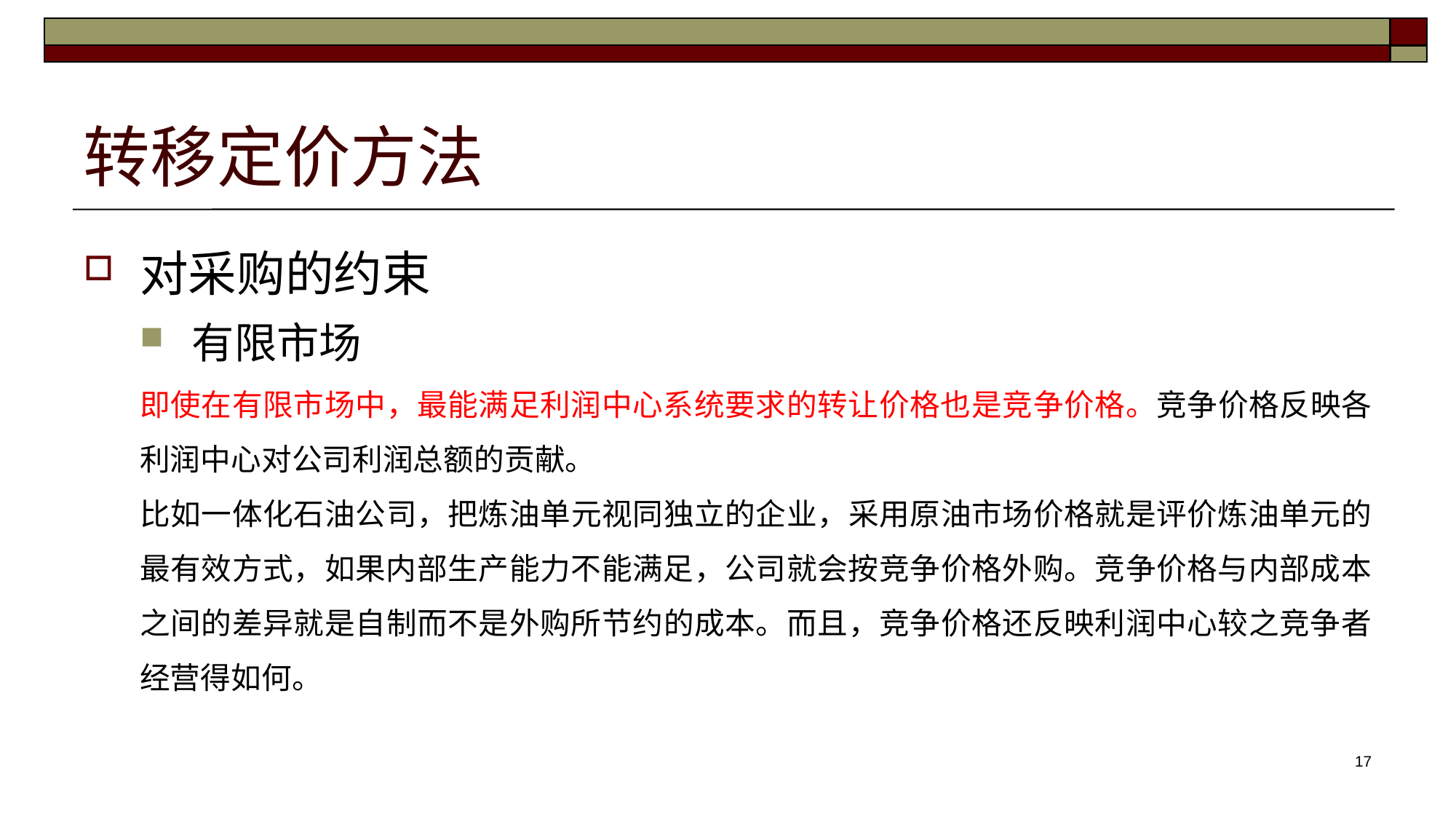

# 转移定价方法
对采购的约束
有限市场
即使在有限市场中，最能满足利润中心系统要求的转让价格也是竞争价格。竞争价格反映各利润中心对公司利润总额的贡献。
比如一体化石油公司，把炼油单元视同独立的企业，采用原油市场价格就是评价炼油单元的最有效方式，如果内部生产能力不能满足，公司就会按竞争价格外购。竞争价格与内部成本之间的差异就是自制而不是外购所节约的成本。而且，竞争价格还反映利润中心较之竞争者经营得如何。
17